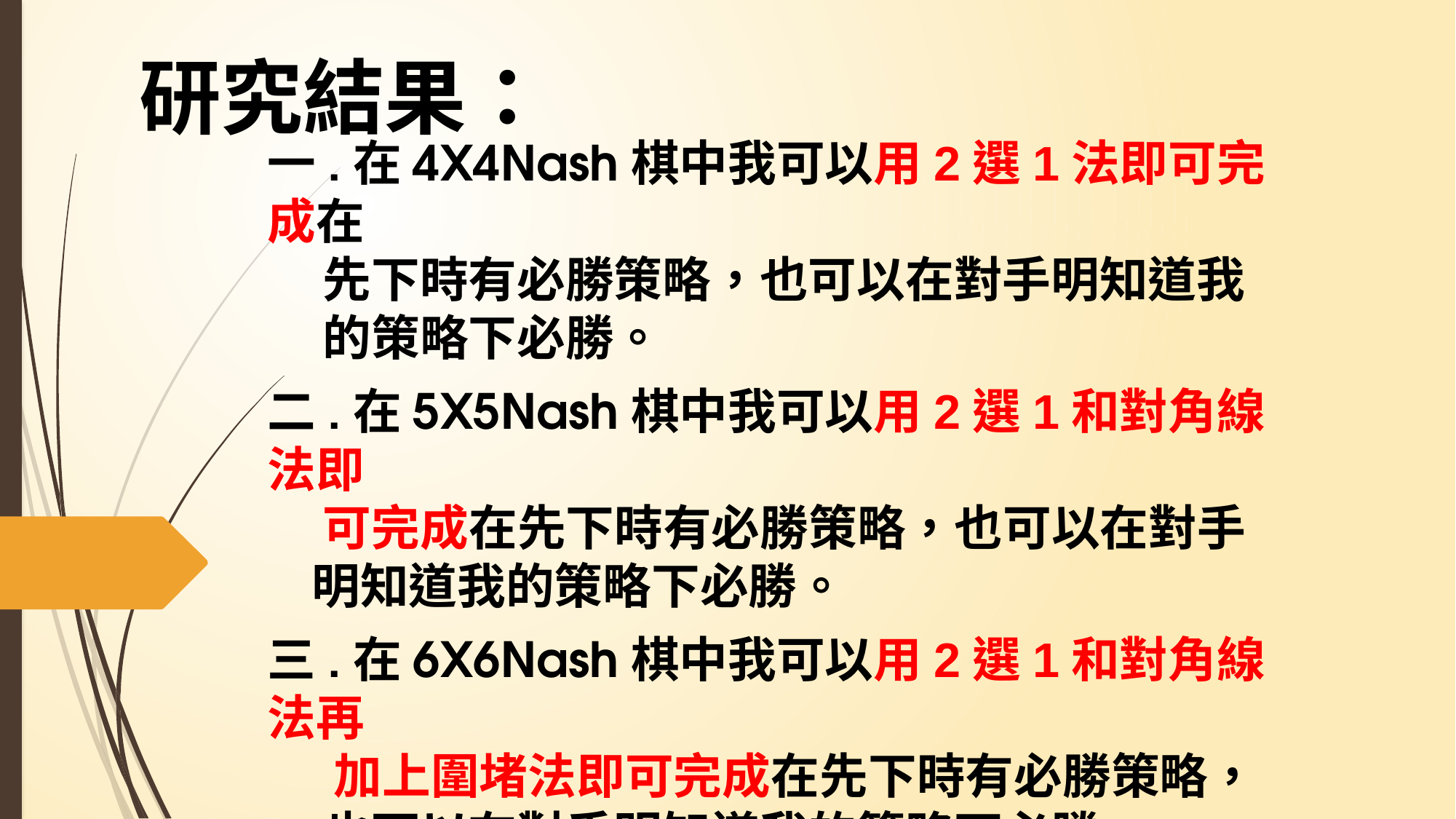

# 研究結果：
一.在4X4Nash棋中我可以用2選1法即可完成在
     先下時有必勝策略，也可以在對手明知道我
     的策略下必勝。
二.在5X5Nash棋中我可以用2選1和對角線法即
     可完成在先下時有必勝策略，也可以在對手
    明知道我的策略下必勝。
三.在6X6Nash棋中我可以用2選1和對角線法再
      加上圍堵法即可完成在先下時有必勝策略，
     也可以在對手明知道我的策略下必勝。
四.在對手不知道必勝策略下，我可以用先下必勝
     的策略反守為攻即可必勝。